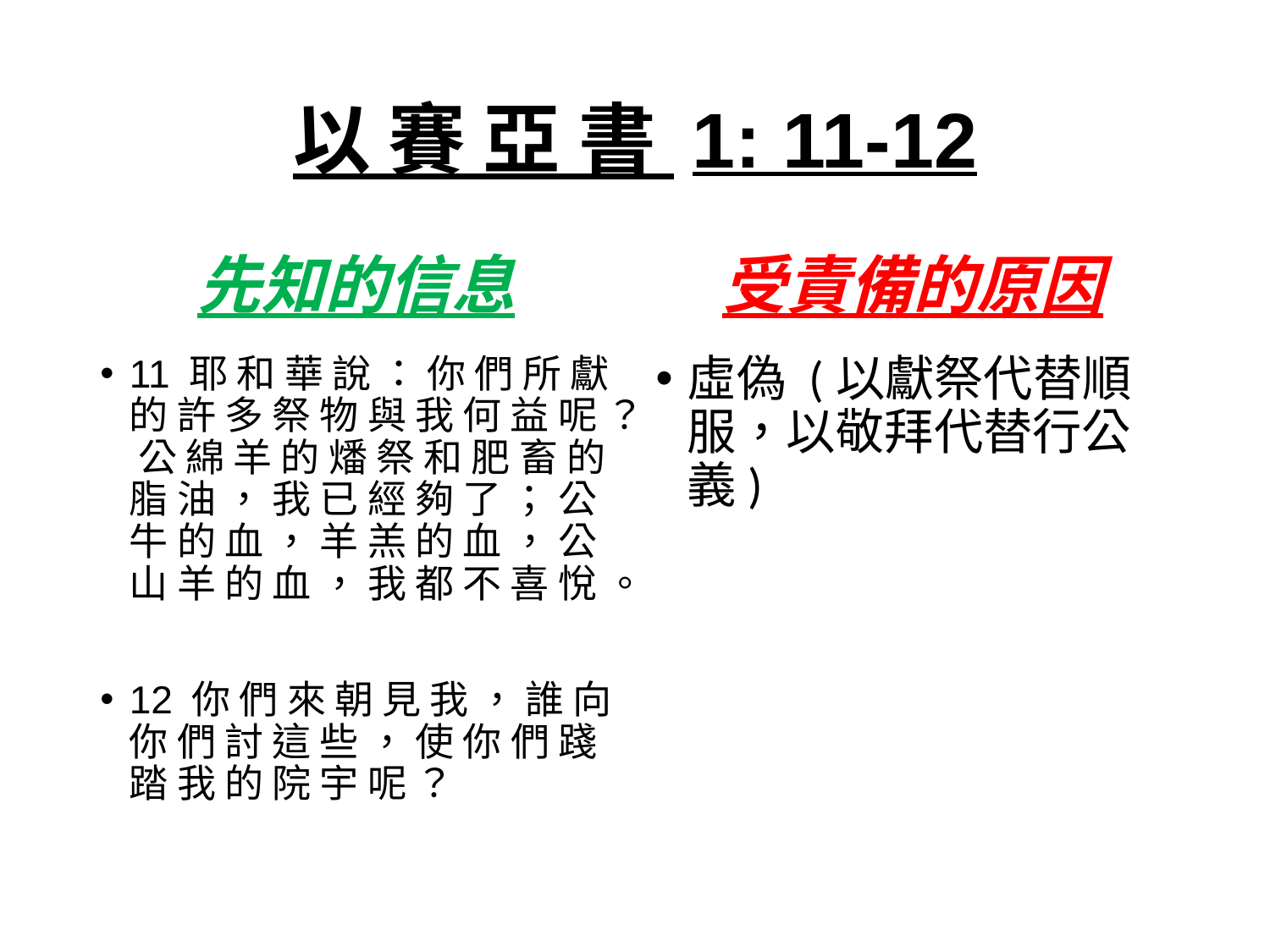

# 以 賽 亞 書 1: 11-12
先知的信息
受責備的原因
11 耶 和 華 說 ： 你 們 所 獻 的 許 多 祭 物 與 我 何 益 呢 ？ 公 綿 羊 的 燔 祭 和 肥 畜 的 脂 油 ， 我 已 經 夠 了 ； 公 牛 的 血 ， 羊 羔 的 血 ， 公 山 羊 的 血 ， 我 都 不 喜 悅 。

12 你 們 來 朝 見 我 ， 誰 向 你 們 討 這 些 ， 使 你 們 踐 踏 我 的 院 宇 呢 ？

虛偽 (以獻祭代替順服，以敬拜代替行公義)